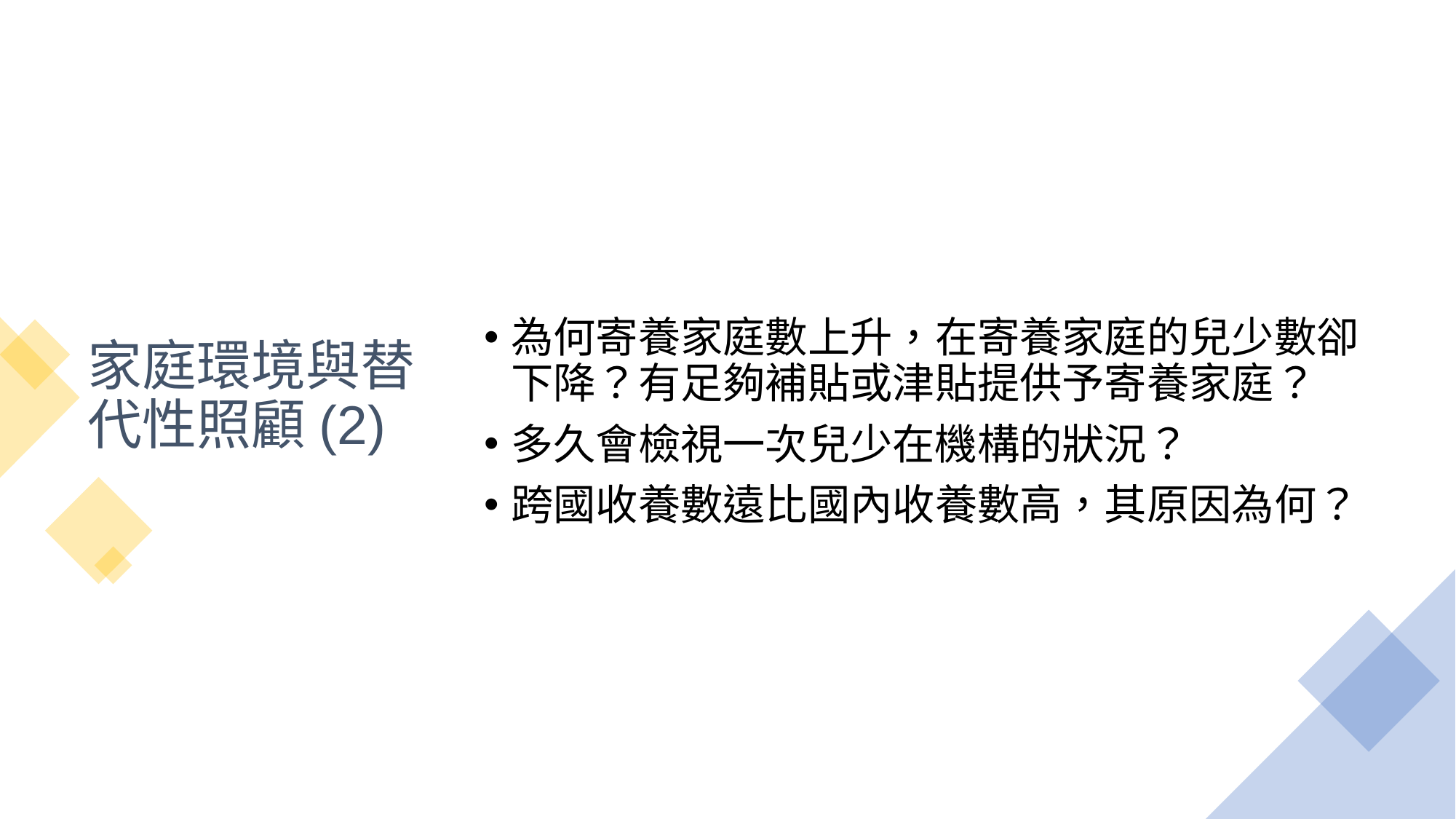

# 家庭環境與替代性照顧(2)
為何寄養家庭數上升，在寄養家庭的兒少數卻下降？有足夠補貼或津貼提供予寄養家庭？
多久會檢視一次兒少在機構的狀況？
跨國收養數遠比國內收養數高，其原因為何？